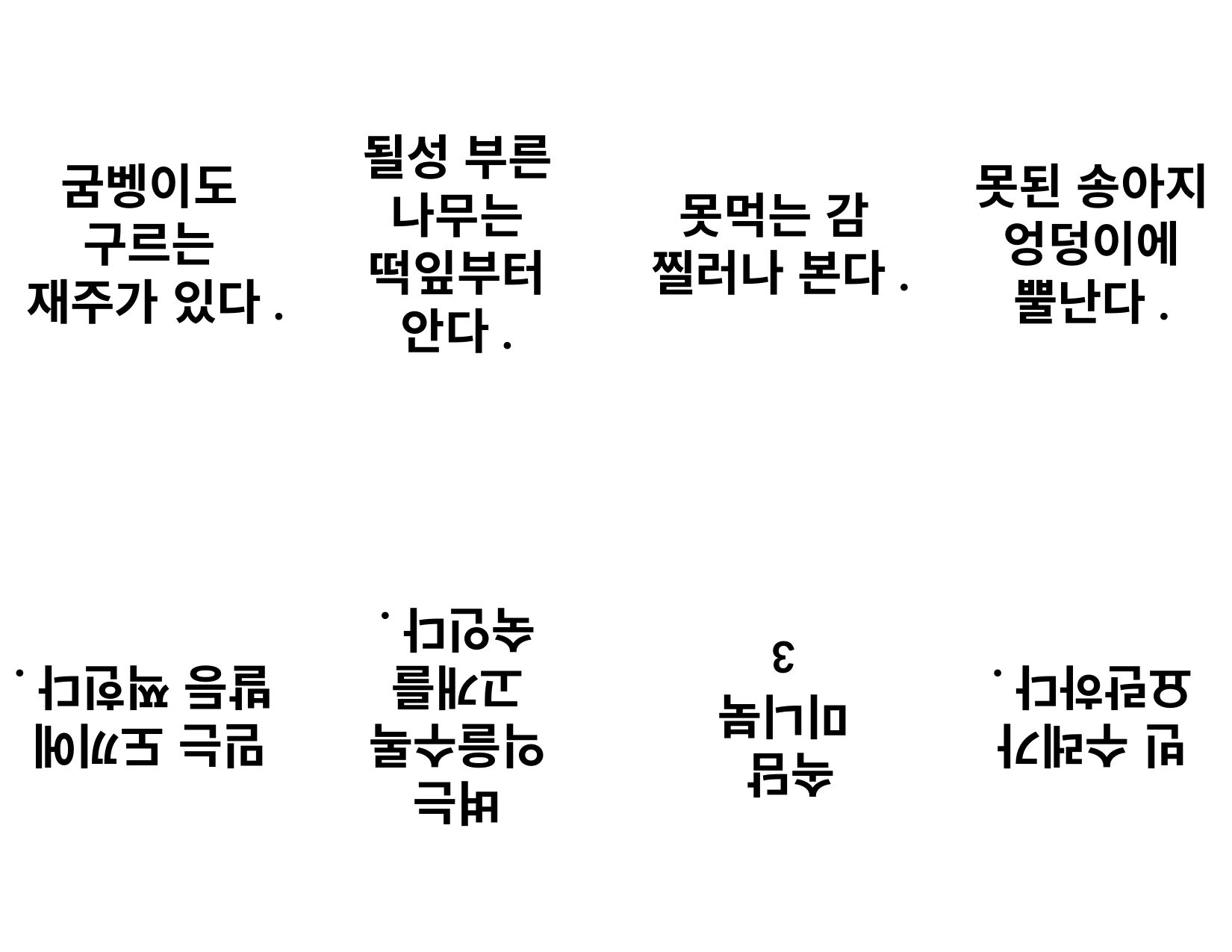

굼벵이도 구르는 재주가 있다.
될성 부른 나무는 떡잎부터 안다.
못먹는 감 찔러나 본다.
못된 송아지 엉덩이에 뿔난다.
빈 수레가 요란하다.
믿는 도끼에 발등 찍힌다.
벼는 익을수록 고개를 숙인다.
속담
미니북
3